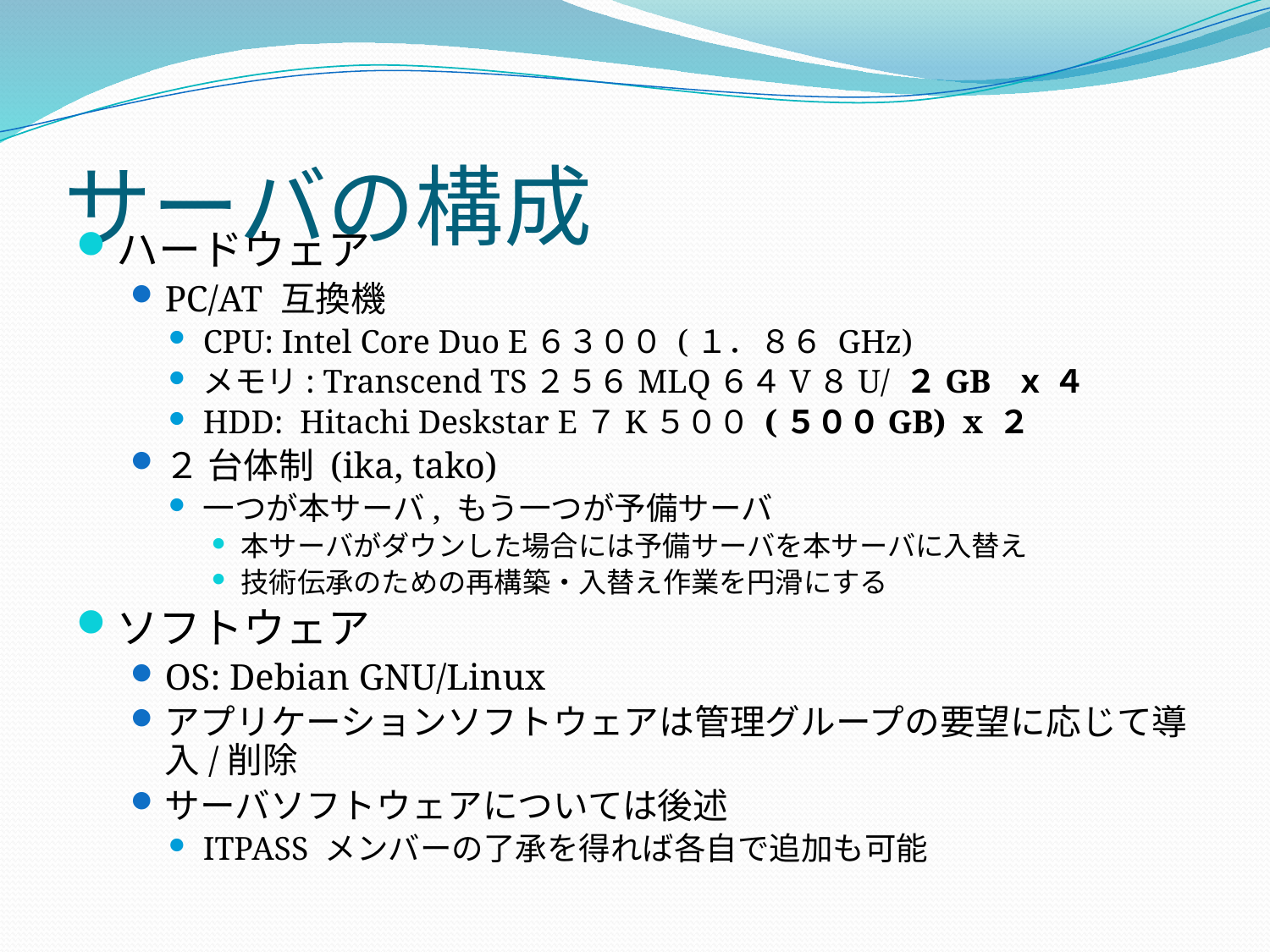

# サーバの構成
ハードウェア
PC/AT 互換機
CPU: Intel Core Duo E６３００ (１．８６ GHz)
メモリ: Transcend TS２５６MLQ６４V８U/ ２GB  ｘ ４
HDD:  Hitachi Deskstar E７K５００ (５００GB)  x ２
２ 台体制 (ika, tako)
一つが本サーバ, もう一つが予備サーバ
本サーバがダウンした場合には予備サーバを本サーバに入替え
技術伝承のための再構築・入替え作業を円滑にする
ソフトウェア
OS: Debian GNU/Linux
アプリケーションソフトウェアは管理グループの要望に応じて導入/削除
サーバソフトウェアについては後述
ITPASS メンバーの了承を得れば各自で追加も可能